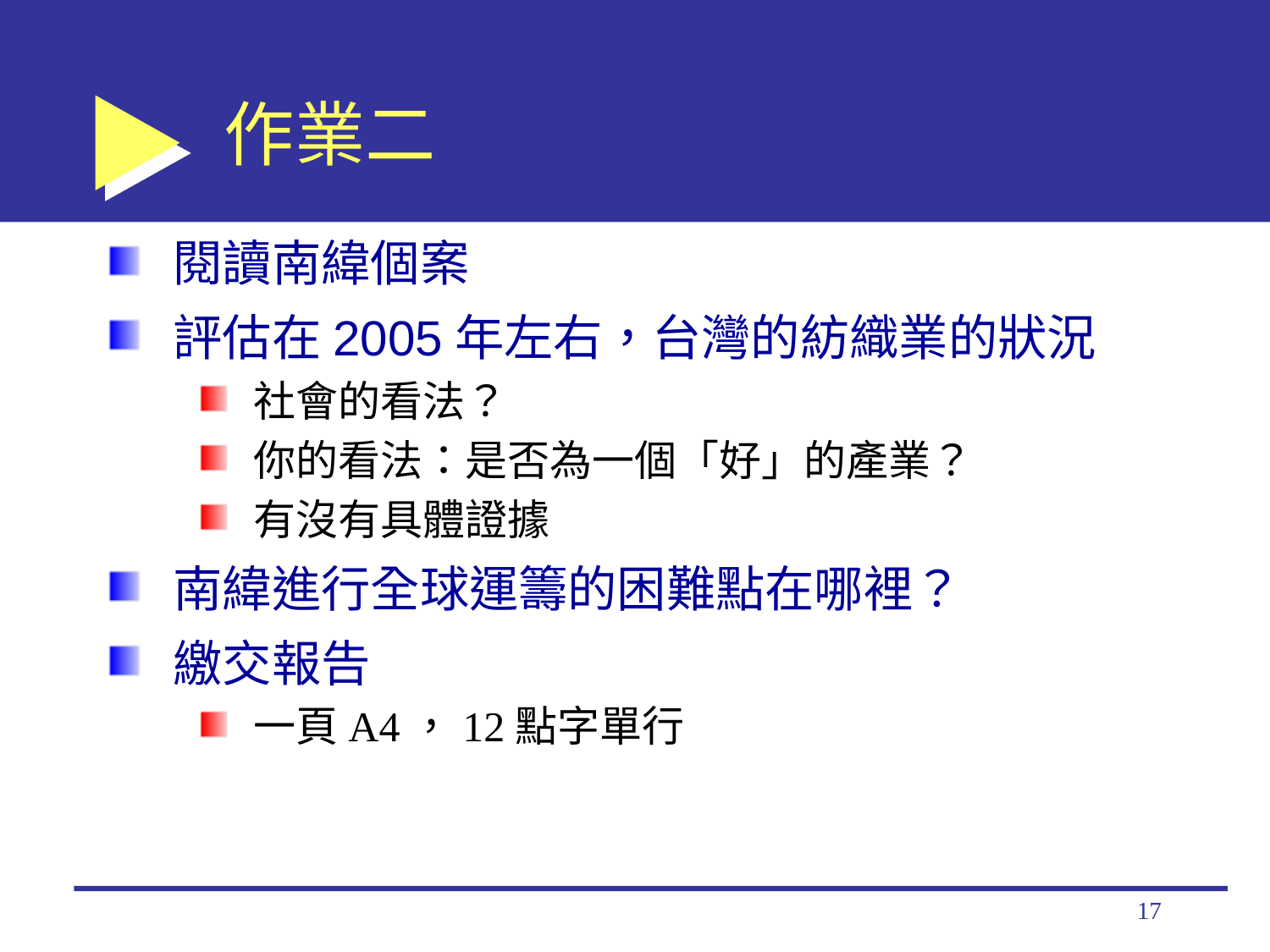

# 作業二
閱讀南緯個案
評估在2005年左右，台灣的紡織業的狀況
社會的看法？
你的看法：是否為一個「好」的產業？
有沒有具體證據
南緯進行全球運籌的困難點在哪裡？
繳交報告
一頁A4，12點字單行
17